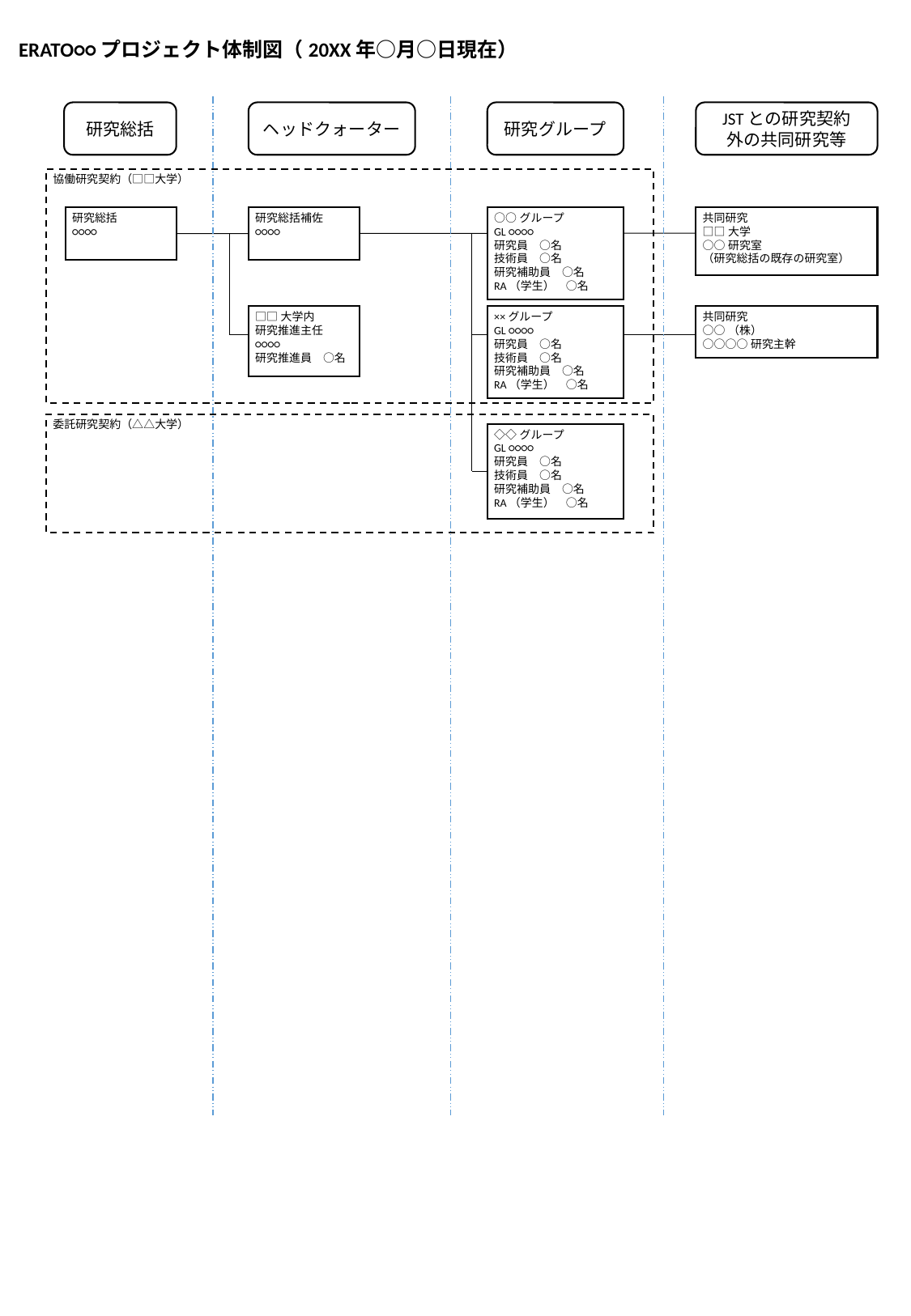

ERATO○○プロジェクト体制図（20XX年○月○日現在）
研究総括
ヘッドクォーター
研究グループ
JSTとの研究契約
外の共同研究等
協働研究契約（□□大学）
研究総括
○○○○
研究総括補佐
○○○○
○○グループ
GL ○○○○
研究員　○名
技術員　○名
研究補助員　○名
RA（学生）　○名
共同研究
□□大学
○○研究室
（研究総括の既存の研究室）
□□大学内
研究推進主任
○○○○
研究推進員　○名
××グループ
GL ○○○○
研究員　○名
技術員　○名
研究補助員　○名
RA（学生）　○名
共同研究
○○（株）
○○○○研究主幹
委託研究契約（△△大学）
◇◇グループ
GL ○○○○
研究員　○名
技術員　○名
研究補助員　○名
RA（学生）　○名